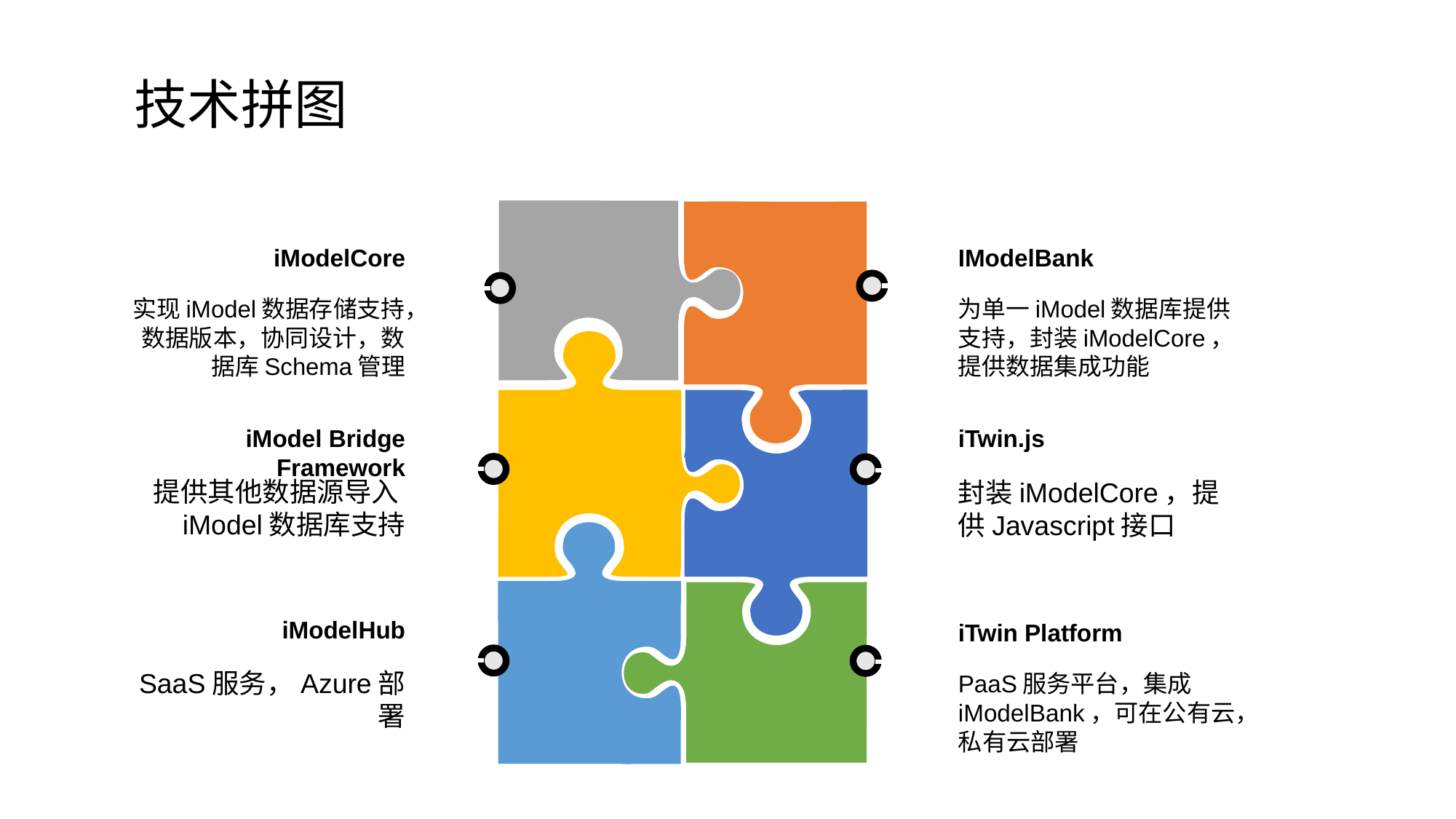

# 技术拼图

IModelBank
iModelCore

为单一iModel数据库提供支持，封装iModelCore，提供数据集成功能
实现iModel数据存储支持，数据版本，协同设计，数据库Schema管理

iModel Bridge Framework
iTwin.js

提供其他数据源导入iModel数据库支持
封装iModelCore，提供Javascript接口

iModelHub
iTwin Platform

SaaS服务，Azure部署
PaaS服务平台，集成iModelBank，可在公有云，私有云部署